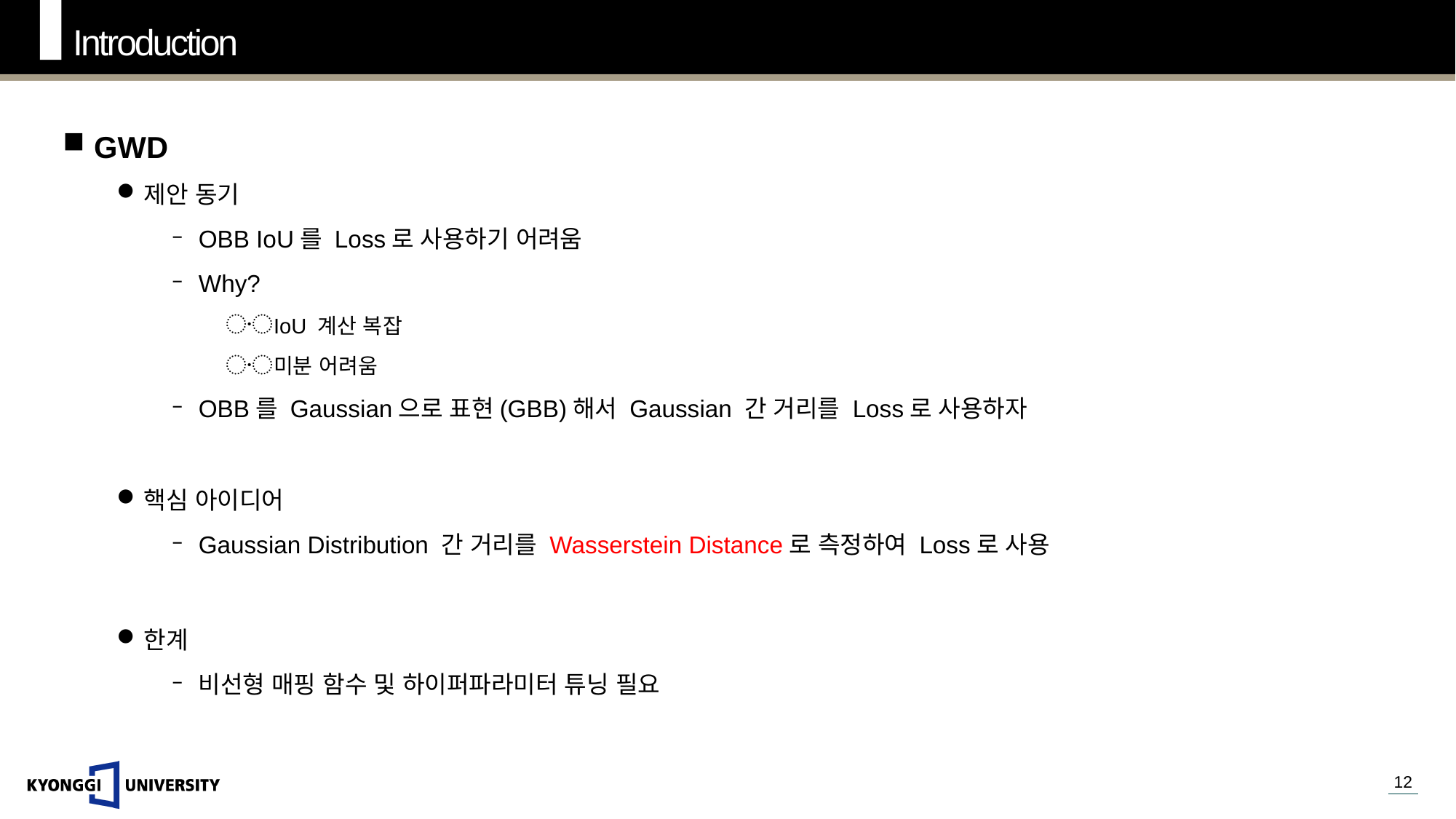

Introduction
GWD
제안 동기
OBB IoU를 Loss로 사용하기 어려움
Why?
IoU 계산 복잡
미분 어려움
OBB를 Gaussian으로 표현(GBB)해서 Gaussian 간 거리를 Loss로 사용하자

핵심 아이디어
Gaussian Distribution 간 거리를 Wasserstein Distance로 측정하여 Loss로 사용

한계
비선형 매핑 함수 및 하이퍼파라미터 튜닝 필요